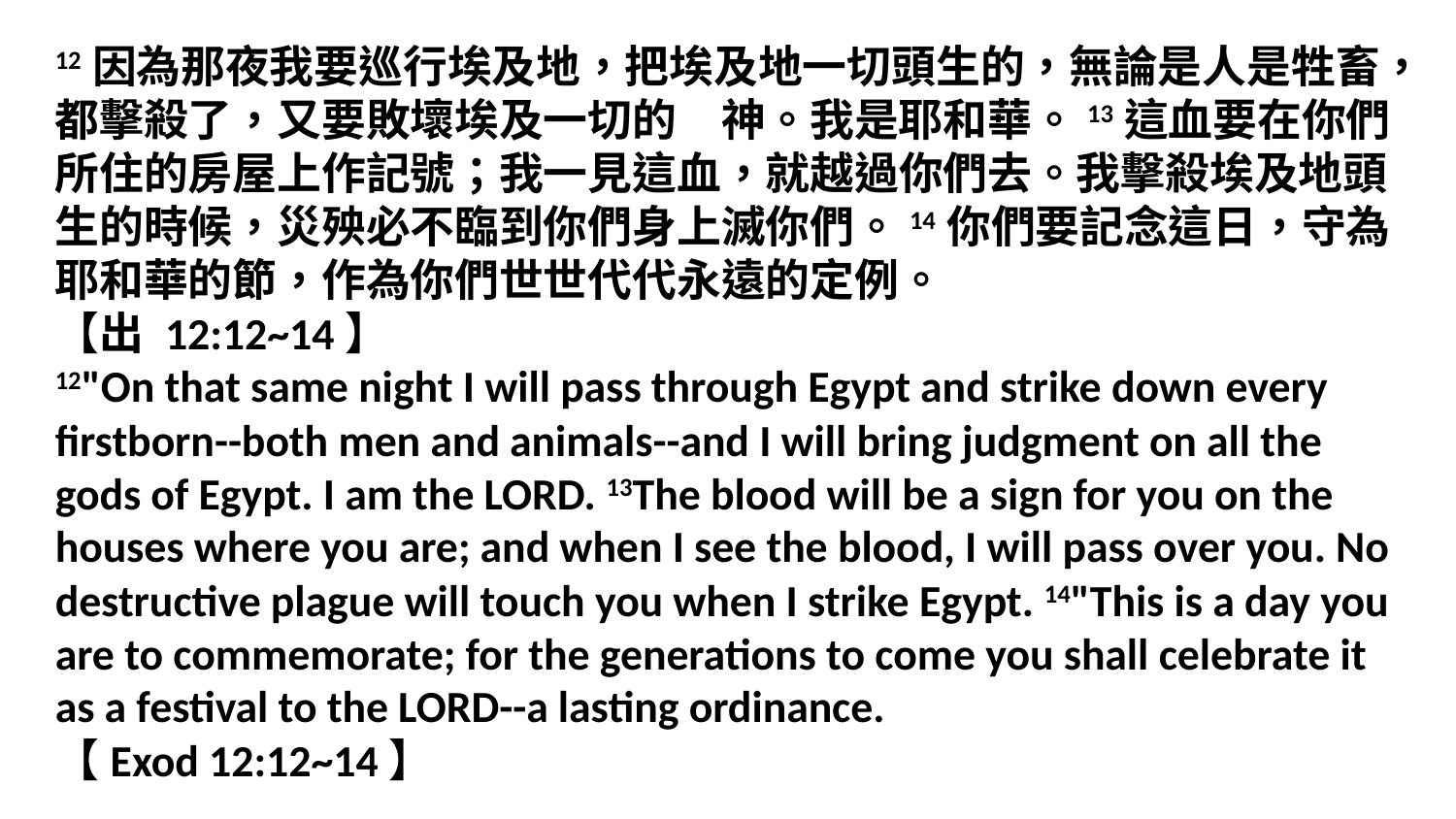

12因為那夜我要巡行埃及地，把埃及地一切頭生的，無論是人是牲畜，都擊殺了，又要敗壞埃及一切的　神。我是耶和華。13這血要在你們所住的房屋上作記號；我一見這血，就越過你們去。我擊殺埃及地頭生的時候，災殃必不臨到你們身上滅你們。14你們要記念這日，守為耶和華的節，作為你們世世代代永遠的定例。
【出 12:12~14】
12"On that same night I will pass through Egypt and strike down every firstborn--both men and animals--and I will bring judgment on all the gods of Egypt. I am the LORD. 13The blood will be a sign for you on the houses where you are; and when I see the blood, I will pass over you. No destructive plague will touch you when I strike Egypt. 14"This is a day you are to commemorate; for the generations to come you shall celebrate it as a festival to the LORD--a lasting ordinance.
【Exod 12:12~14】